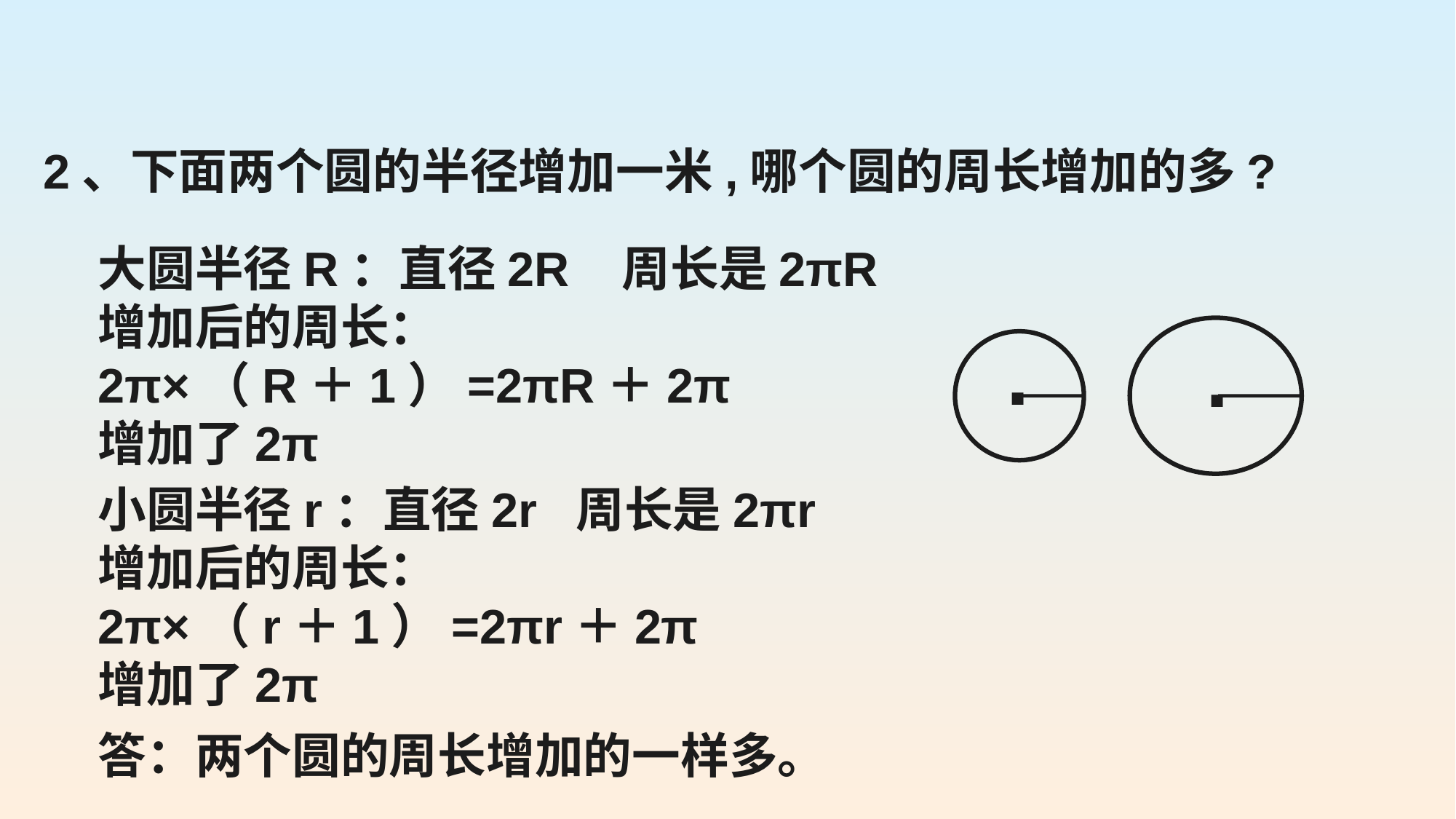

2、下面两个圆的半径增加一米,哪个圆的周长增加的多?
大圆半径R：直径2R   周长是2πR
增加后的周长：
2π×（R＋1）=2πR＋2π
增加了2π

.

.
小圆半径r：直径2r  周长是2πr
增加后的周长：
2π×（r＋1）=2πr＋2π
增加了2π
答：两个圆的周长增加的一样多。